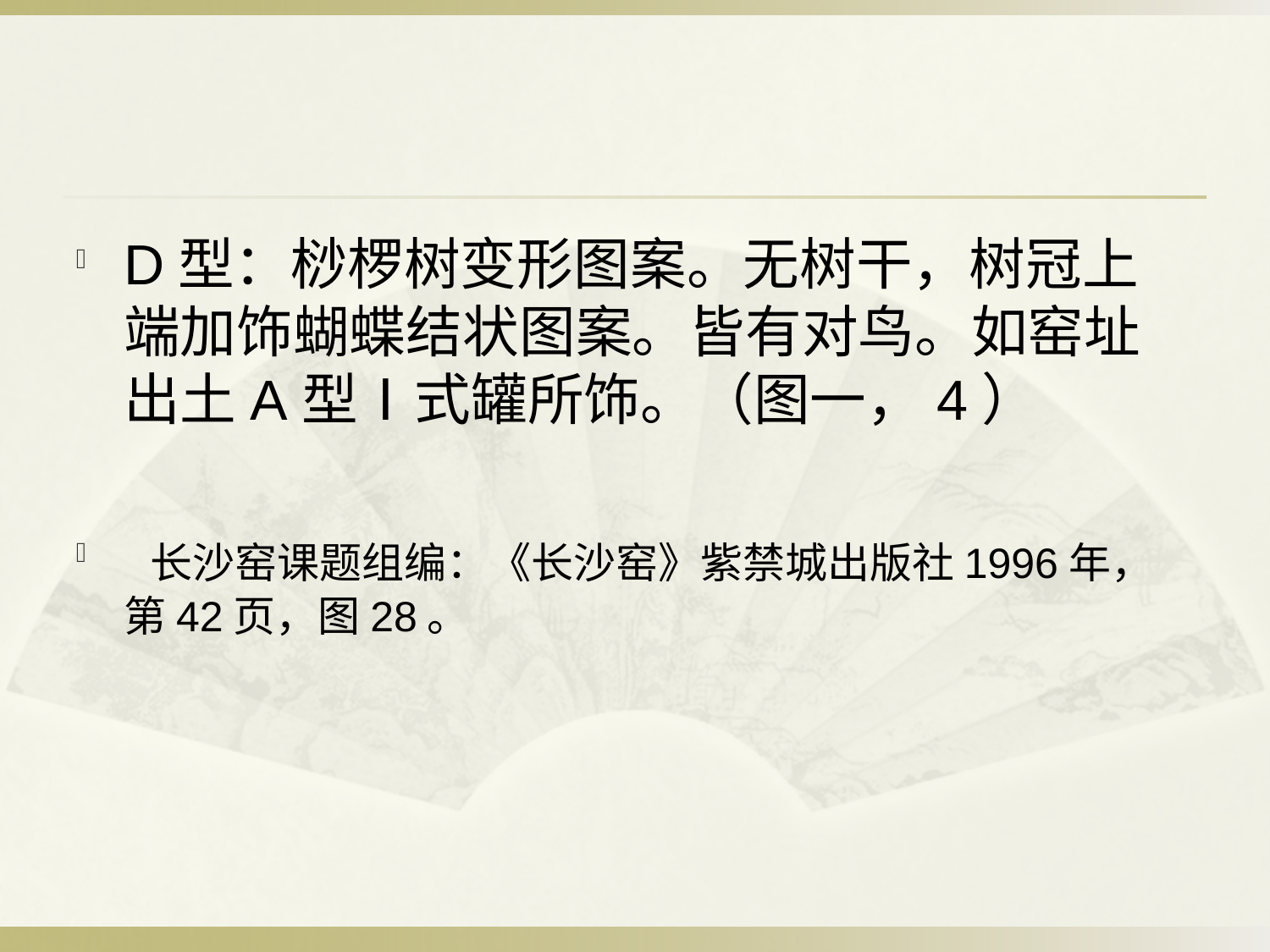

#
D型：桫椤树变形图案。无树干，树冠上端加饰蝴蝶结状图案。皆有对鸟。如窑址出土A型Ⅰ式罐所饰。（图一，4）

 长沙窑课题组编：《长沙窑》紫禁城出版社1996年，第42页，图28。